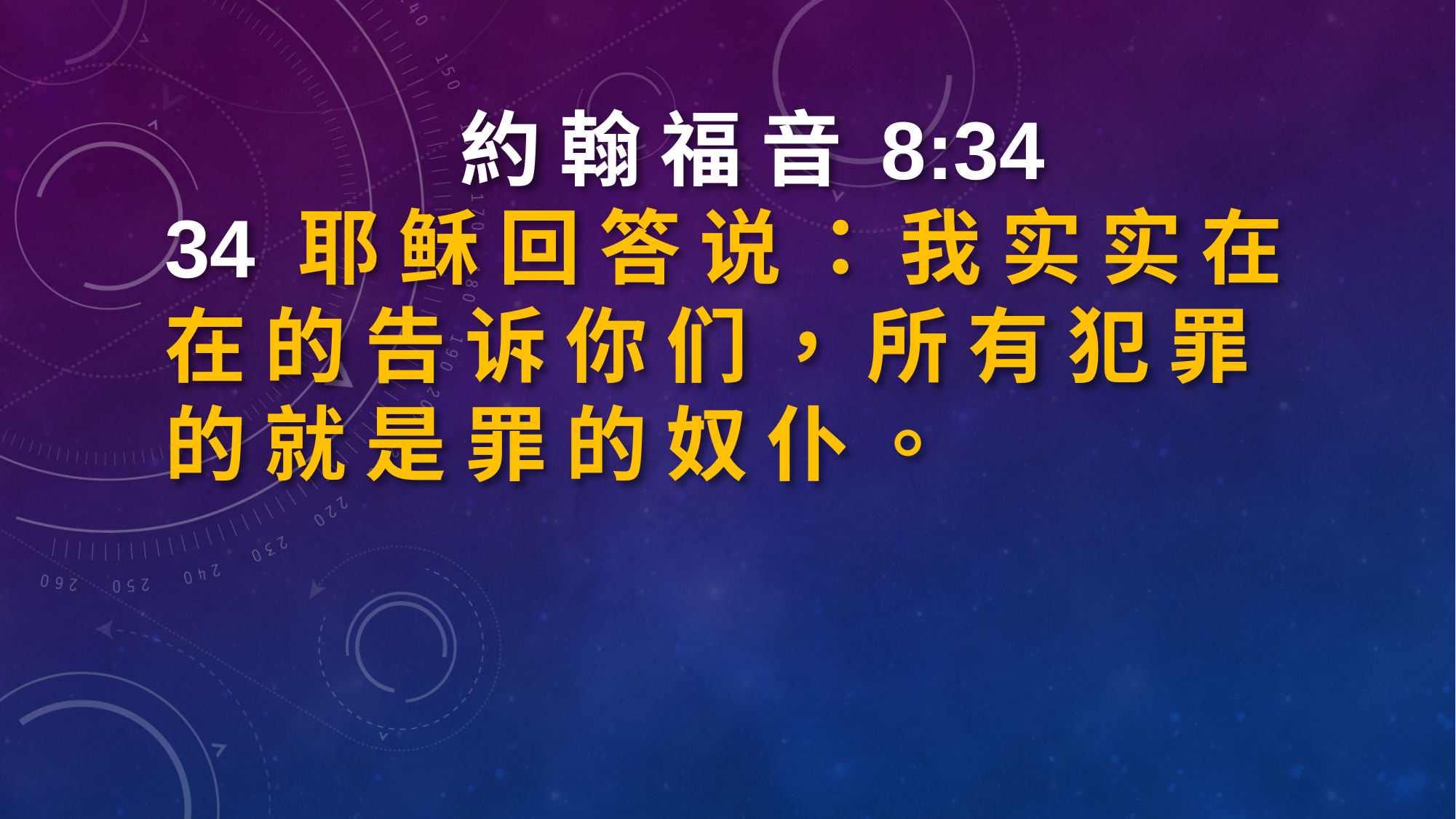

約 翰 福 音 8:34
34 耶 稣 回 答 说 ： 我 实 实 在 在 的 告 诉 你 们 ， 所 有 犯 罪 的 就 是 罪 的 奴 仆 。